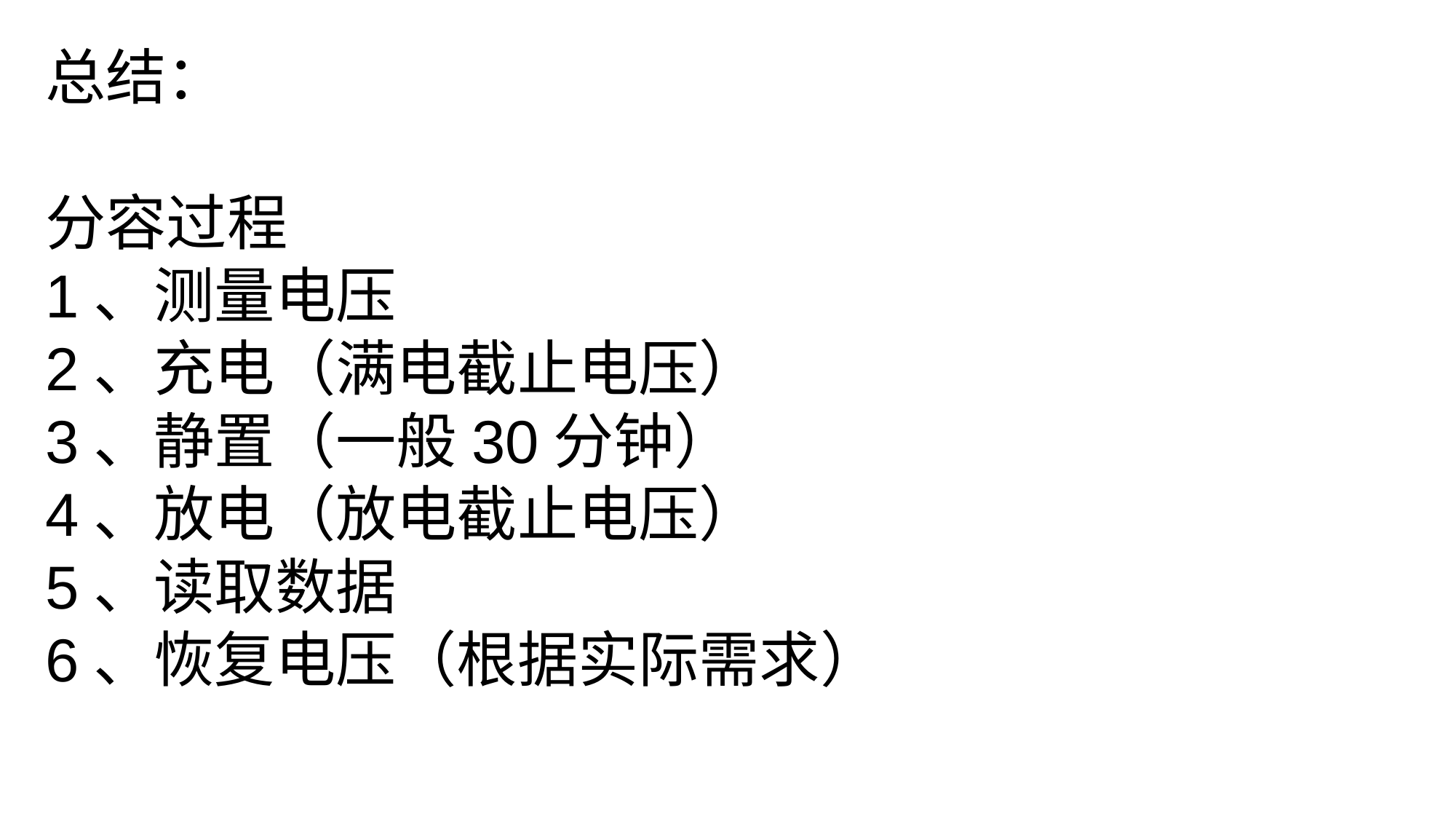

总结：

分容过程
1、测量电压
2、充电（满电截止电压）
3、静置（一般30分钟）
4、放电（放电截止电压）
5、读取数据
6、恢复电压（根据实际需求）